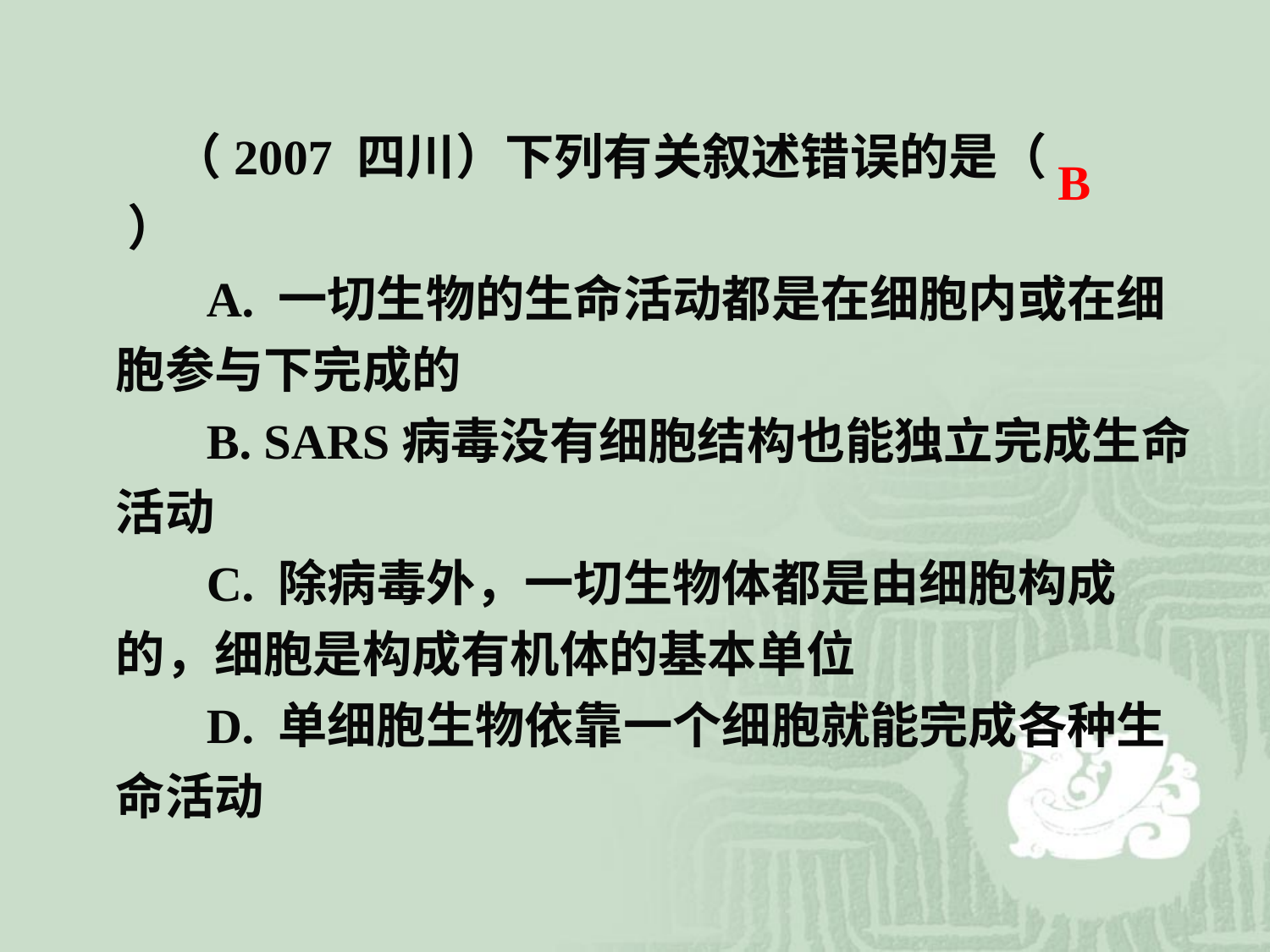

（2007 四川）下列有关叙述错误的是（         ）
       A. 一切生物的生命活动都是在细胞内或在细胞参与下完成的
       B. SARS病毒没有细胞结构也能独立完成生命活动
       C. 除病毒外，一切生物体都是由细胞构成的，细胞是构成有机体的基本单位
       D. 单细胞生物依靠一个细胞就能完成各种生命活动
B